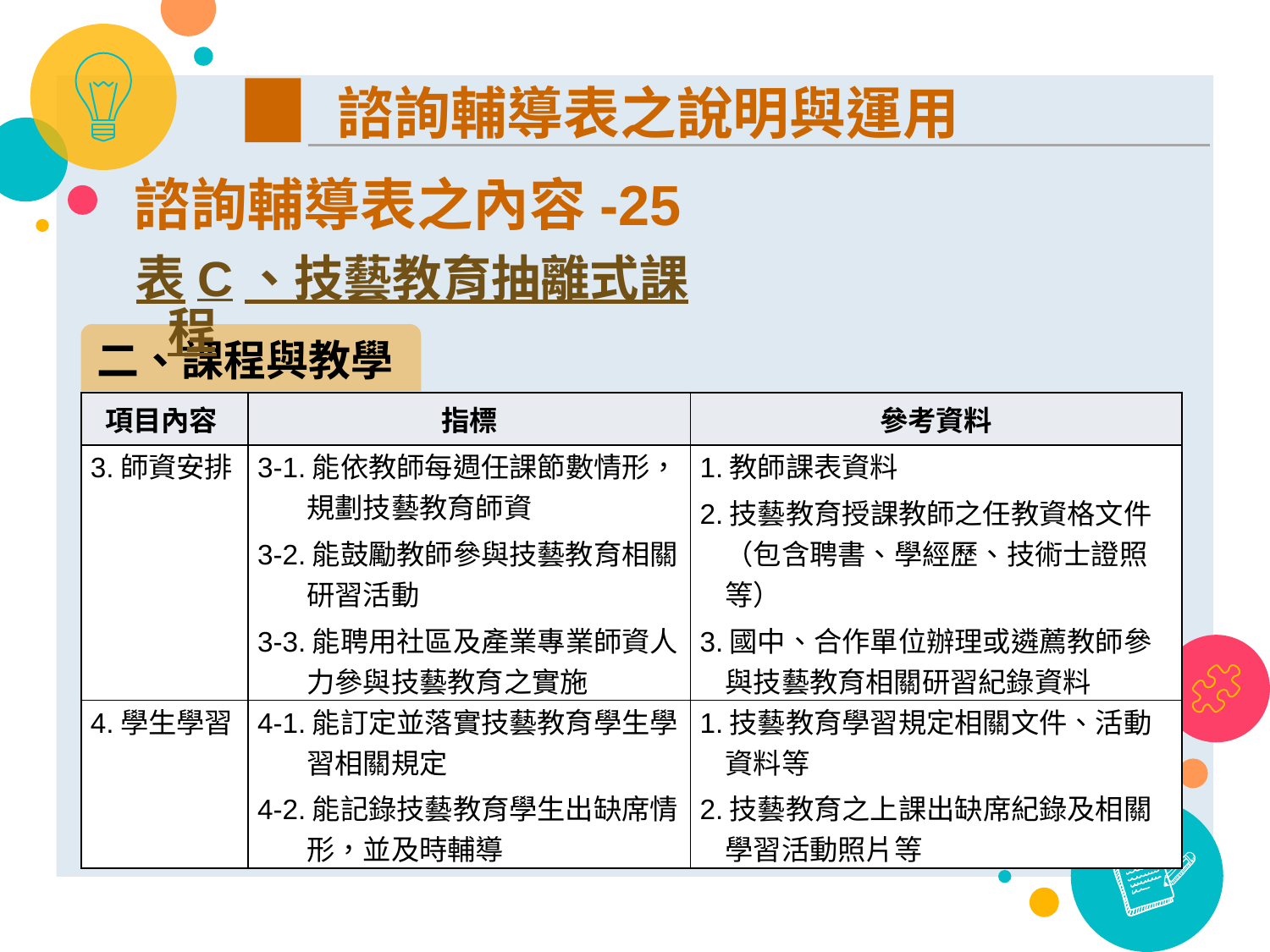

諮詢輔導表之說明與運用

諮詢輔導表之內容-25
表C、技藝教育抽離式課程
二、課程與教學
| 項目內容 | 指標 | 參考資料 |
| --- | --- | --- |
| 3.師資安排 | 3-1.能依教師每週任課節數情形，規劃技藝教育師資 3-2.能鼓勵教師參與技藝教育相關研習活動 3-3.能聘用社區及產業專業師資人力參與技藝教育之實施 | 1.教師課表資料 2.技藝教育授課教師之任教資格文件（包含聘書、學經歷、技術士證照等） 3.國中、合作單位辦理或遴薦教師參與技藝教育相關研習紀錄資料 |
| 4.學生學習 | 4-1.能訂定並落實技藝教育學生學習相關規定 4-2.能記錄技藝教育學生出缺席情形，並及時輔導 | 1.技藝教育學習規定相關文件、活動資料等 2.技藝教育之上課出缺席紀錄及相關學習活動照片等 |